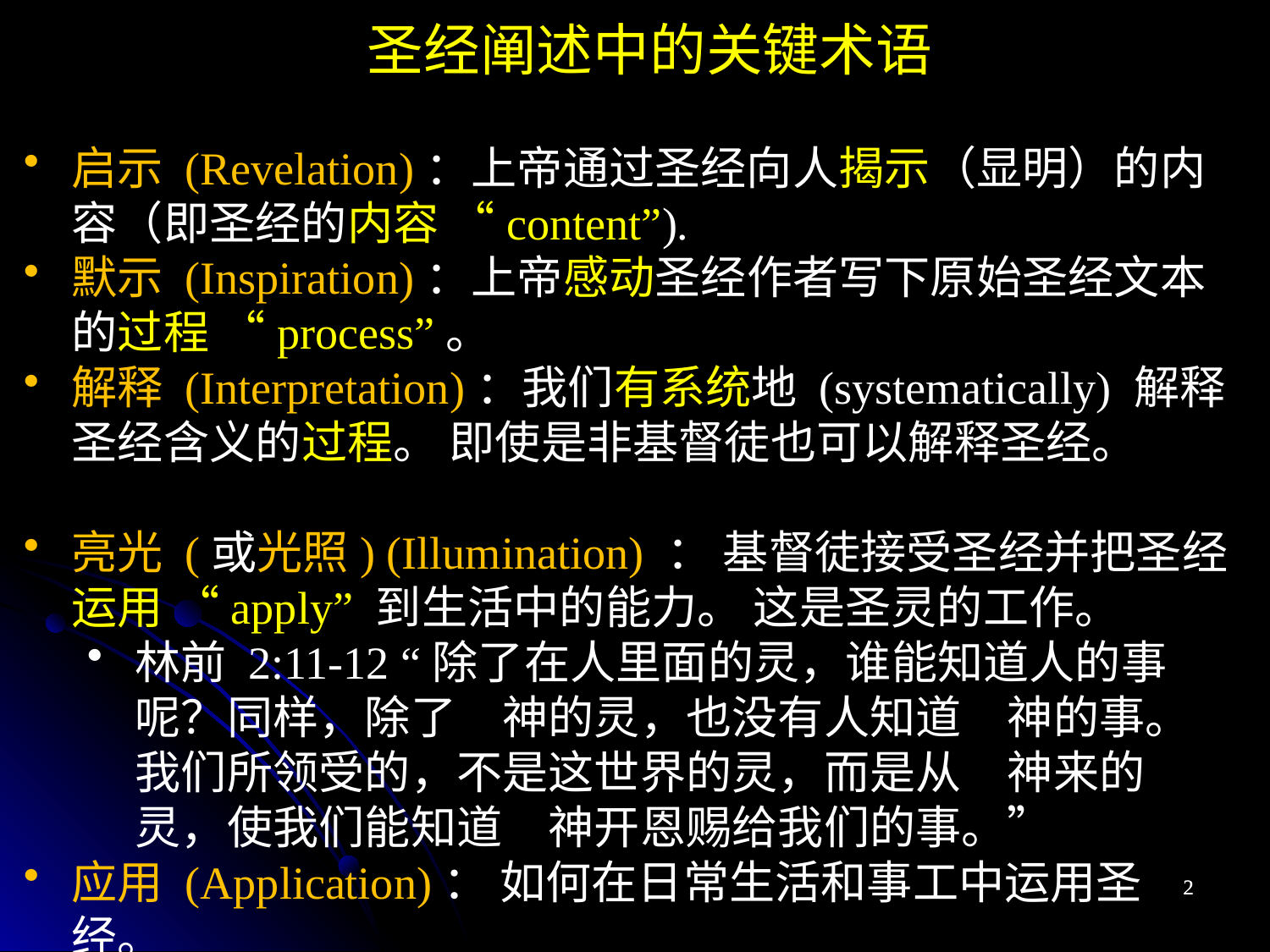

圣经阐述中的关键术语

启示 (Revelation)：上帝通过圣经向人揭示（显明）的内容（即圣经的内容 “content”).
默示 (Inspiration)：上帝感动圣经作者写下原始圣经文本的过程 “process”。
解释 (Interpretation)：我们有系统地 (systematically) 解释圣经含义的过程。 即使是非基督徒也可以解释圣经。

亮光 (或光照) (Illumination) ： 基督徒接受圣经并把圣经运用 “apply” 到生活中的能力。 这是圣灵的工作。
林前 2:11-12 “除了在人里面的灵，谁能知道人的事呢？同样，除了　神的灵，也没有人知道　神的事。我们所领受的，不是这世界的灵，而是从　神来的灵，使我们能知道　神开恩赐给我们的事。”
应用 (Application)： 如何在日常生活和事工中运用圣经。
2
2